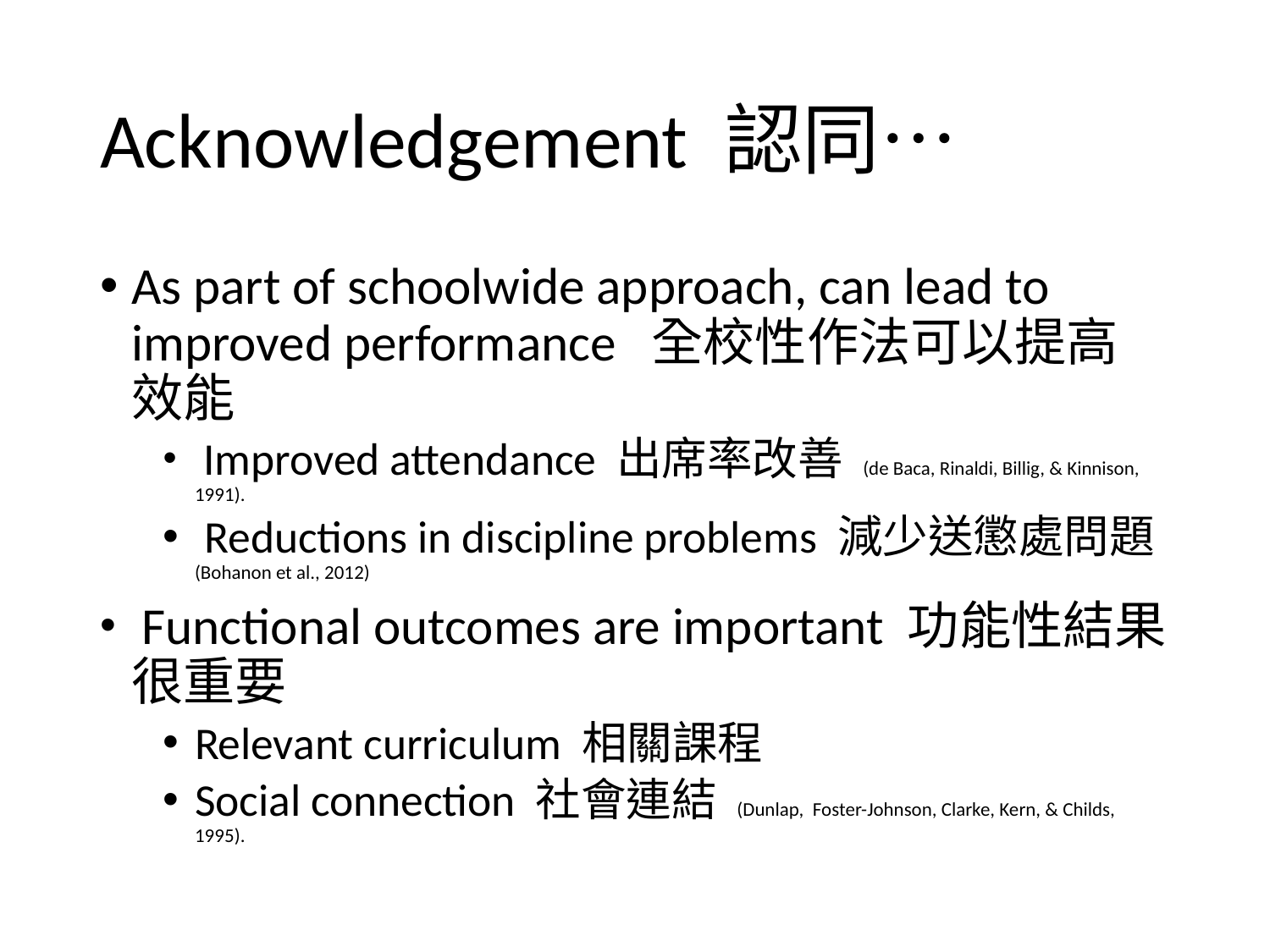

# Acknowledgement 認同…
As part of schoolwide approach, can lead to improved performance  全校性作法可以提高效能
 Improved attendance 出席率改善 (de Baca, Rinaldi, Billig, & Kinnison, 1991).
 Reductions in discipline problems 減少送懲處問題 (Bohanon et al., 2012)
 Functional outcomes are important 功能性結果很重要
Relevant curriculum 相關課程
Social connection 社會連結 (Dunlap,  Foster-Johnson, Clarke, Kern, & Childs, 1995).